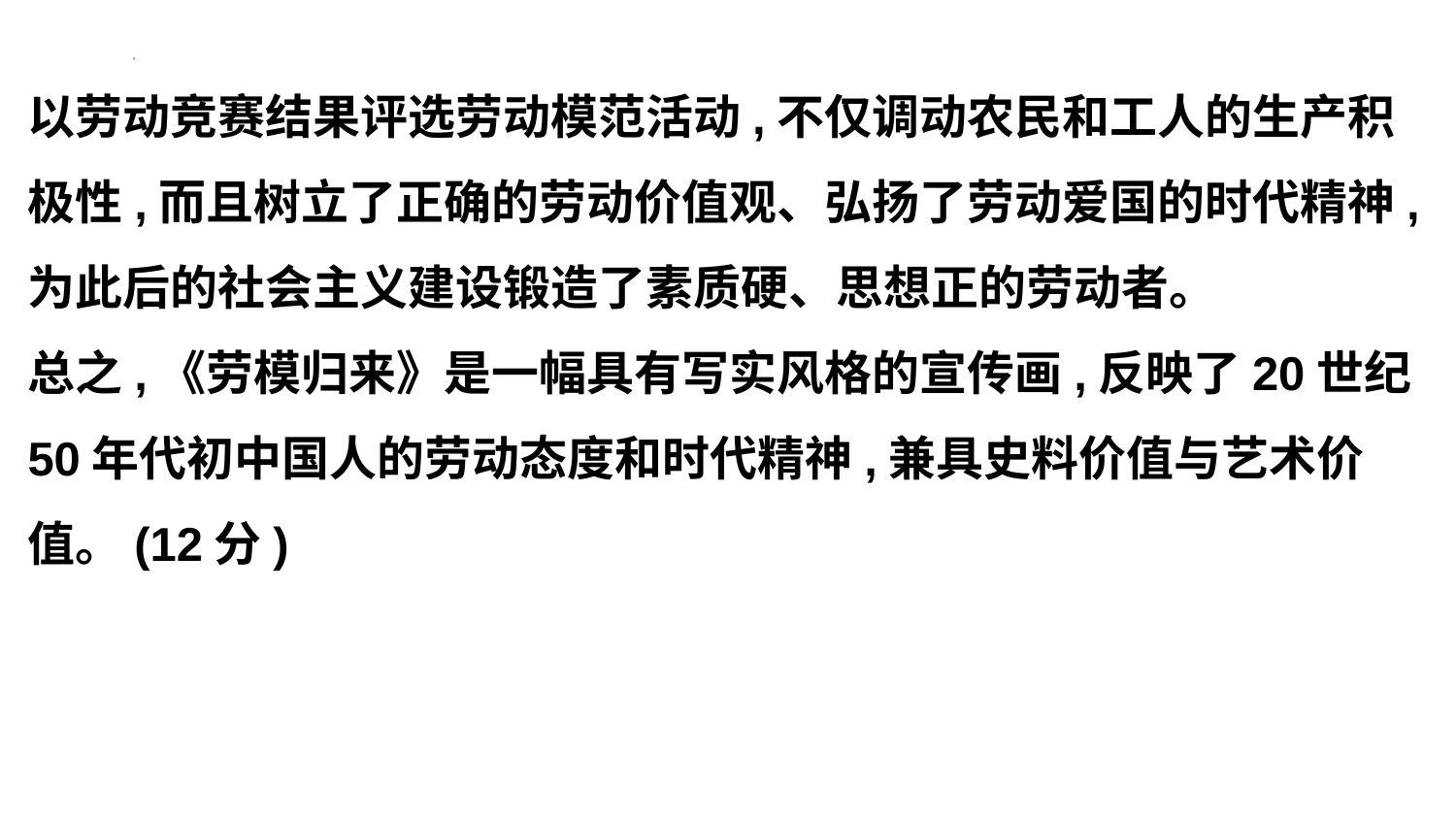

以劳动竞赛结果评选劳动模范活动,不仅调动农民和工人的生产积极性,而且树立了正确的劳动价值观、弘扬了劳动爱国的时代精神,为此后的社会主义建设锻造了素质硬、思想正的劳动者。
总之,《劳模归来》是一幅具有写实风格的宣传画,反映了20世纪
50年代初中国人的劳动态度和时代精神,兼具史料价值与艺术价值。(12分)